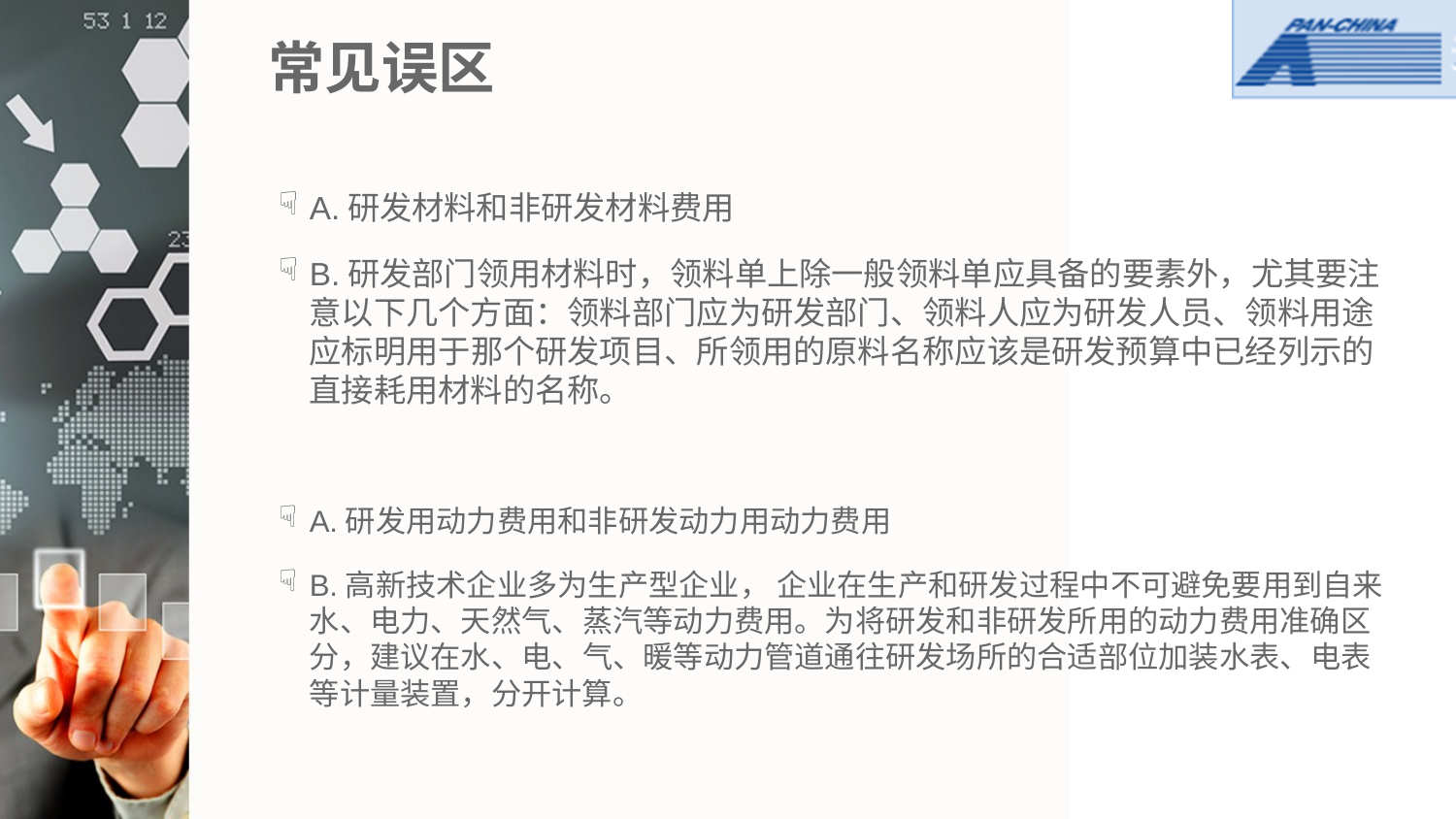

# 常见误区

A.研发材料和非研发材料费用
B.研发部门领用材料时，领料单上除一般领料单应具备的要素外，尤其要注意以下几个方面：领料部门应为研发部门、领料人应为研发人员、领料用途应标明用于那个研发项目、所领用的原料名称应该是研发预算中已经列示的直接耗用材料的名称。

A.研发用动力费用和非研发动力用动力费用
B.高新技术企业多为生产型企业， 企业在生产和研发过程中不可避免要用到自来水、电力、天然气、蒸汽等动力费用。为将研发和非研发所用的动力费用准确区分，建议在水、电、气、暖等动力管道通往研发场所的合适部位加装水表、电表等计量装置，分开计算。